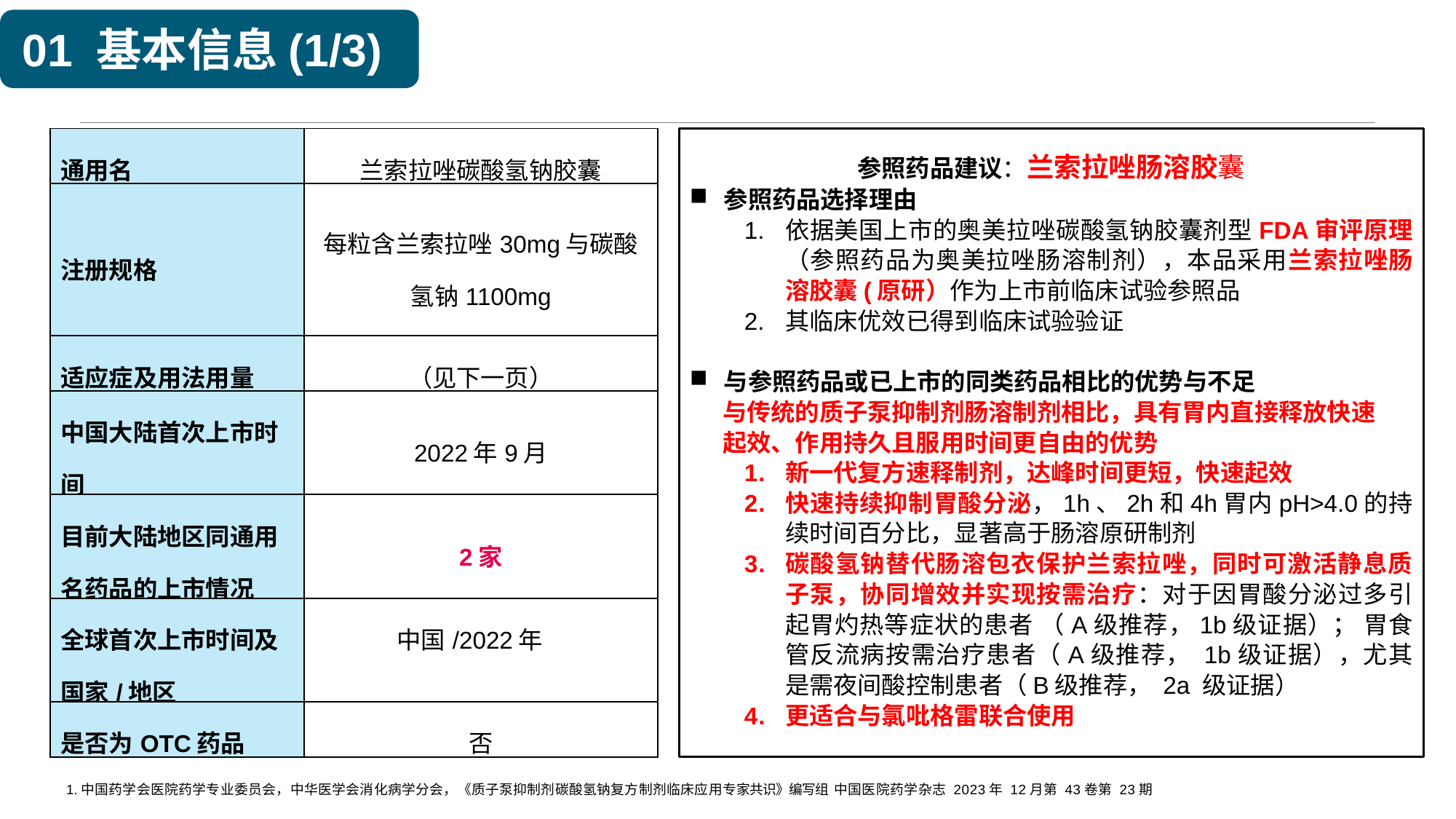

01 基本信息(1/3)
参照药品建议：兰索拉唑肠溶胶囊
参照药品选择理由
依据美国上市的奥美拉唑碳酸氢钠胶囊剂型FDA审评原理（参照药品为奥美拉唑肠溶制剂），本品采用兰索拉唑肠溶胶囊(原研）作为上市前临床试验参照品
其临床优效已得到临床试验验证

与参照药品或已上市的同类药品相比的优势与不足
     与传统的质子泵抑制剂肠溶制剂相比，具有胃内直接释放快速
     起效、作用持久且服用时间更自由的优势
新一代复方速释制剂，达峰时间更短，快速起效
快速持续抑制胃酸分泌，1h、2h和4h胃内pH>4.0的持续时间百分比，显著高于肠溶原研制剂
碳酸氢钠替代肠溶包衣保护兰索拉唑，同时可激活静息质子泵，协同增效并实现按需治疗：对于因胃酸分泌过多引起胃灼热等症状的患者 （A级推荐，1b级证据）； 胃食管反流病按需治疗患者（A级推荐， 1b级证据），尤其是需夜间酸控制患者（B级推荐， 2a 级证据）
更适合与氯吡格雷联合使用
| 通用名 | 兰索拉唑碳酸氢钠胶囊 |
| --- | --- |
| 注册规格 | 每粒含兰索拉唑30mg与碳酸氢钠1100mg |
| 适应症及用法用量 | （见下一页） |
| 中国大陆首次上市时间 | 2022年9月 |
| 目前大陆地区同通用名药品的上市情况 | 2家 |
| 全球首次上市时间及国家/地区 | 中国/2022年 |
| 是否为OTC药品 | 否 |
1.中国药学会医院药学专业委员会，中华医学会消化病学分会，《质子泵抑制剂碳酸氢钠复方制剂临床应用专家共识》编写组  中国医院药学杂志 2023年 12月第 43卷第 23期